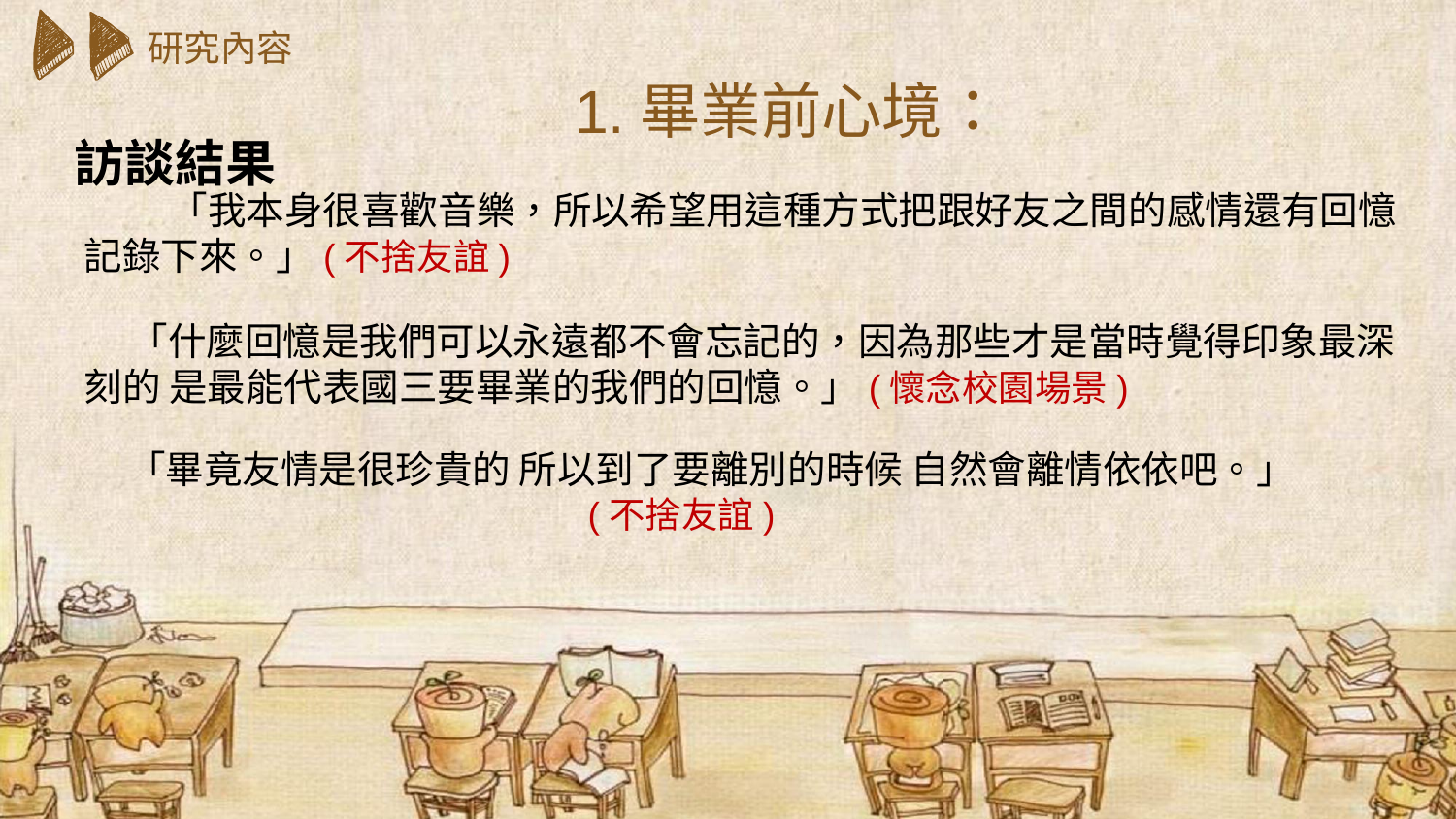

研究內容
1.畢業前心境：
訪談結果
         「我本身很喜歡音樂，所以希望用這種方式把跟好友之間的感情還有回憶記錄下來。」(不捨友誼)
    「什麼回憶是我們可以永遠都不會忘記的，因為那些才是當時覺得印象最深刻的 是最能代表國三要畢業的我們的回憶。」(懷念校園場景)
    「畢竟友情是很珍貴的 所以到了要離別的時候 自然會離情依依吧。」
                                                            (不捨友誼)